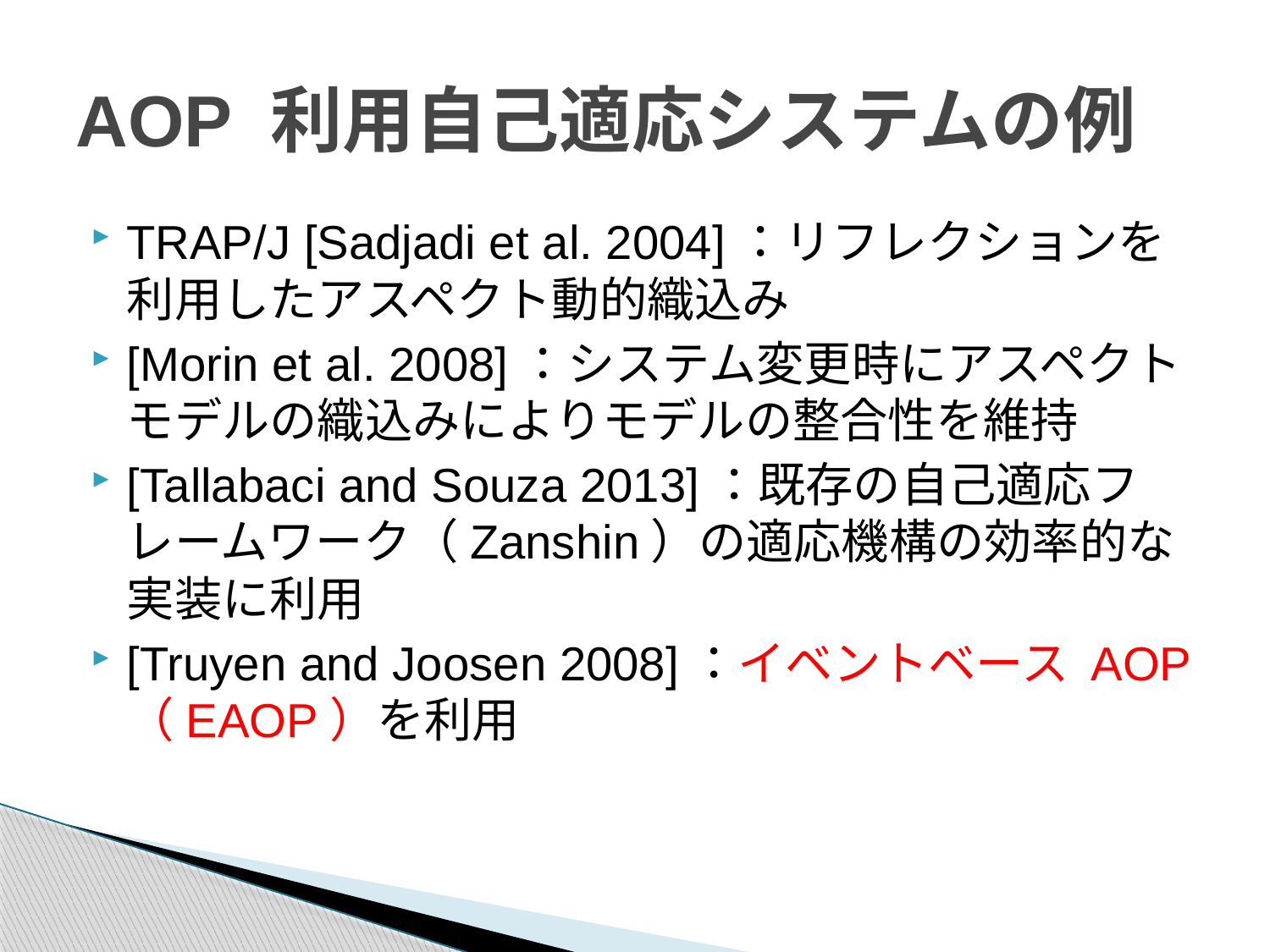

# AOP 利用自己適応システムの例
TRAP/J [Sadjadi et al. 2004]：リフレクションを利用したアスペクト動的織込み
[Morin et al. 2008]：システム変更時にアスペクトモデルの織込みによりモデルの整合性を維持
[Tallabaci and Souza 2013]：既存の自己適応フレームワーク（Zanshin）の適応機構の効率的な実装に利用
[Truyen and Joosen 2008]：イベントベース AOP （EAOP）を利用